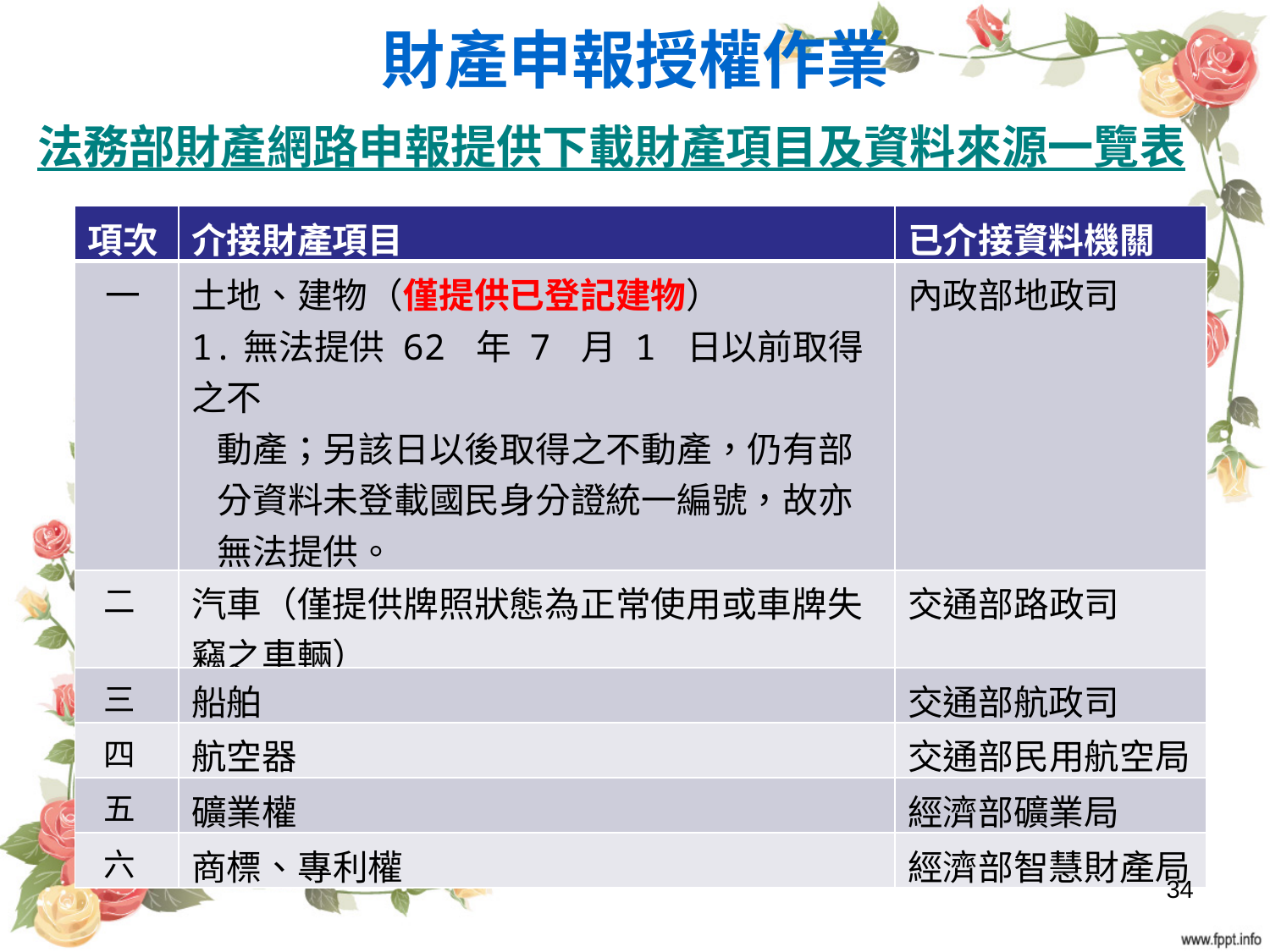

# 財產申報授權作業
法務部財產網路申報提供下載財產項目及資料來源一覽表
| 項次 | 介接財產項目 | 已介接資料機關 |
| --- | --- | --- |
| 一 | 土地、建物（僅提供已登記建物） 1.無法提供 62 年 7 月 1 日以前取得之不 動產；另該日以後取得之不動產，仍有部 分資料未登載國民身分證統一編號，故亦 無法提供。 2.無法提供國外不動產資料。 | 內政部地政司 |
| 二 | 汽車（僅提供牌照狀態為正常使用或車牌失竊之車輛） | 交通部路政司 |
| 三 | 船舶 | 交通部航政司 |
| 四 | 航空器 | 交通部民用航空局 |
| 五 | 礦業權 | 經濟部礦業局 |
| 六 | 商標、專利權 | 經濟部智慧財產局 |
34